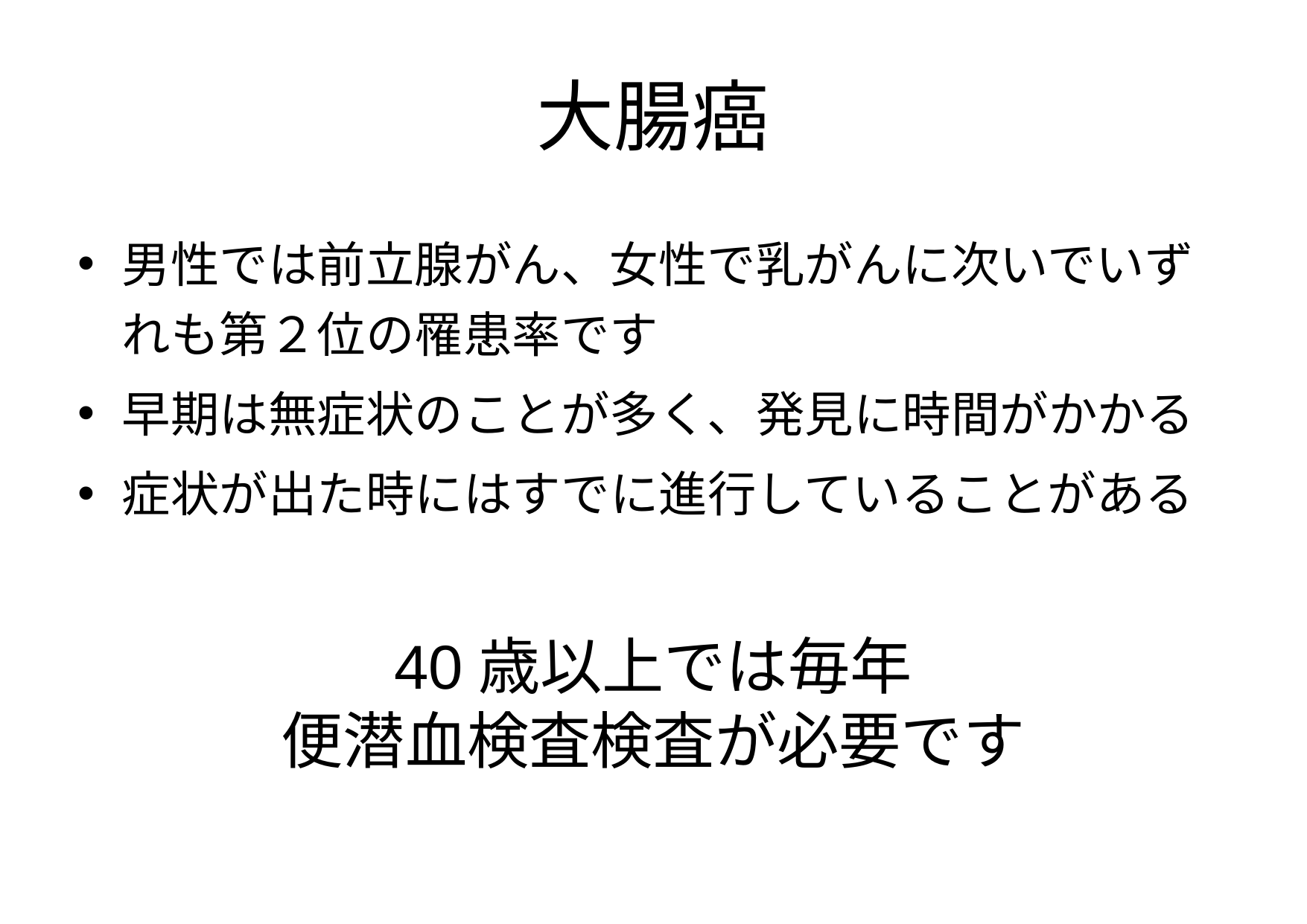

# 大腸癌
男性では前立腺がん、女性で乳がんに次いでいずれも第２位の罹患率です
早期は無症状のことが多く、発見に時間がかかる
症状が出た時にはすでに進行していることがある
40歳以上では毎年
便潜血検査検査が必要です